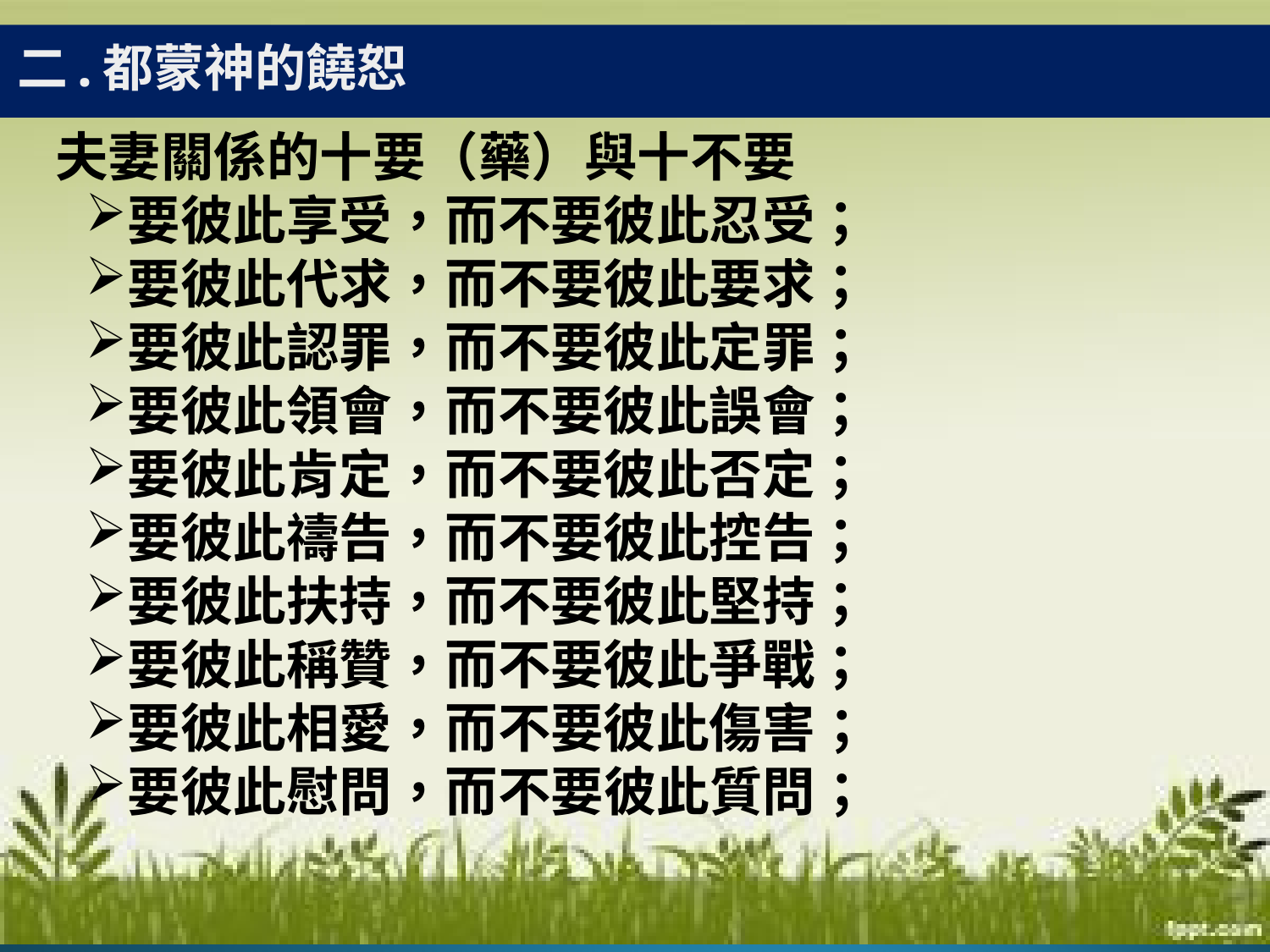

二.都蒙神的饒恕
夫妻關係的十要（藥）與十不要
要彼此享受，而不要彼此忍受；
要彼此代求，而不要彼此要求；
要彼此認罪，而不要彼此定罪；
要彼此領會，而不要彼此誤會；
要彼此肯定，而不要彼此否定；
要彼此禱告，而不要彼此控告；
要彼此扶持，而不要彼此堅持；
要彼此稱贊，而不要彼此爭戰；
要彼此相愛，而不要彼此傷害；
要彼此慰問，而不要彼此質問；